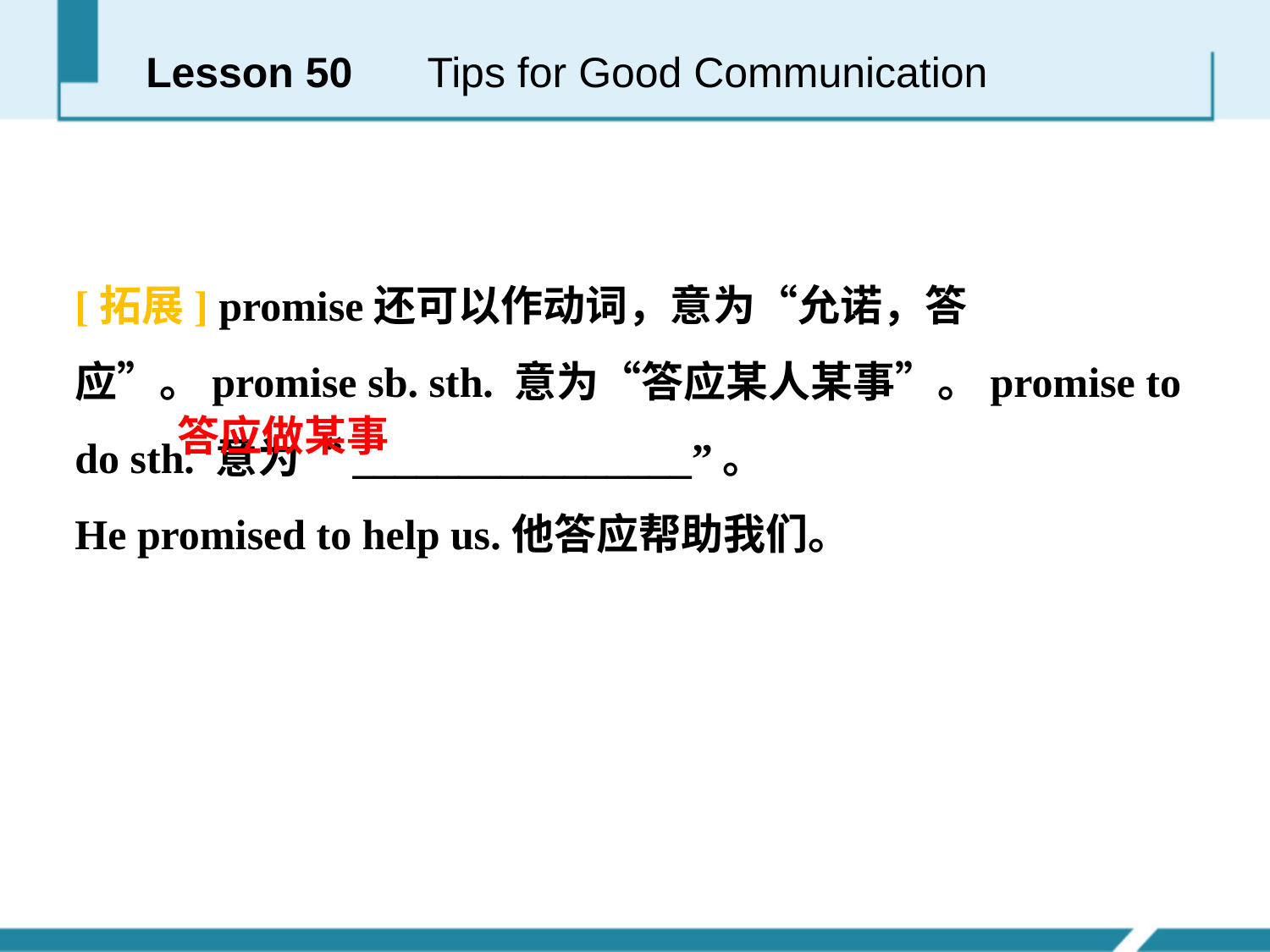

Lesson 50 　Tips for Good Communication
[拓展] promise还可以作动词，意为“允诺，答应”。promise sb. sth. 意为“答应某人某事”。promise to do sth. 意为“________________”。
He promised to help us.他答应帮助我们。
答应做某事